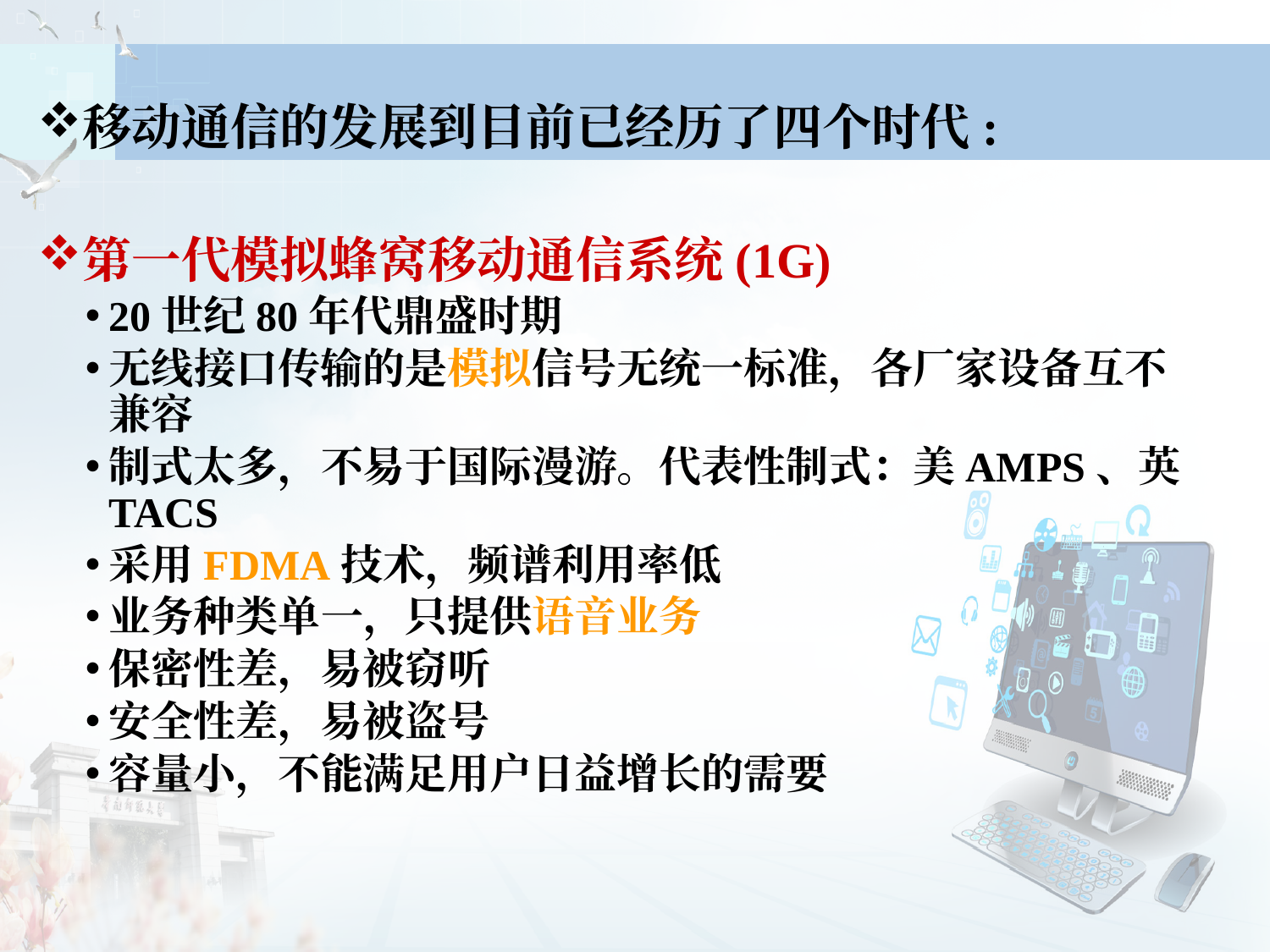

移动通信的发展到目前已经历了四个时代:

第一代模拟蜂窝移动通信系统(1G)
20世纪80年代鼎盛时期
无线接口传输的是模拟信号无统一标准，各厂家设备互不兼容
制式太多，不易于国际漫游。代表性制式：美AMPS、英TACS
采用FDMA技术，频谱利用率低
业务种类单一，只提供语音业务
保密性差，易被窃听
安全性差，易被盗号
容量小，不能满足用户日益增长的需要